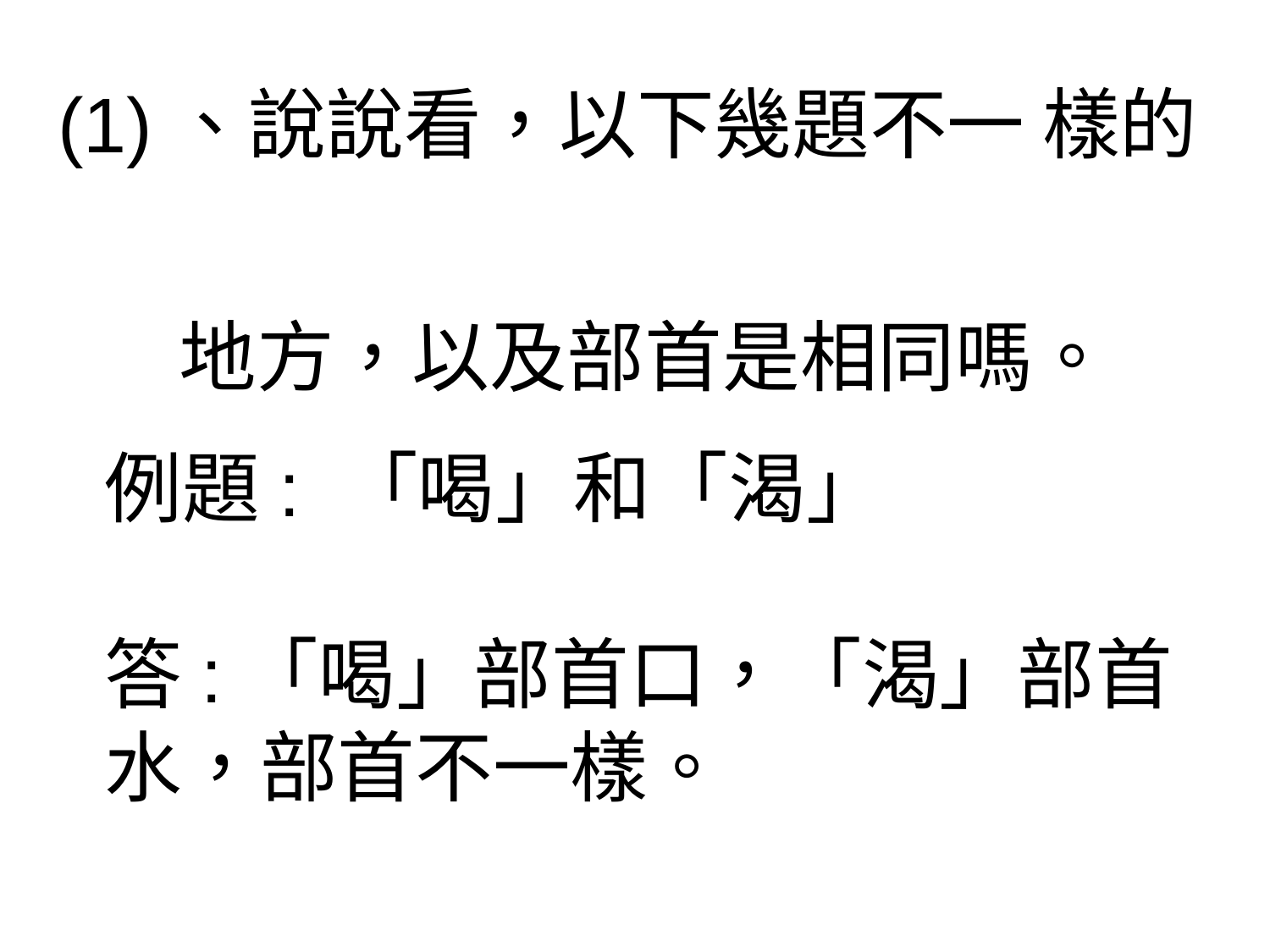

# (1)、說說看，以下幾題不一 樣的 地方，以及部首是相同嗎。
例題: 「喝」和「渴」

答:「喝」部首口，「渴」部首水，部首不一樣。